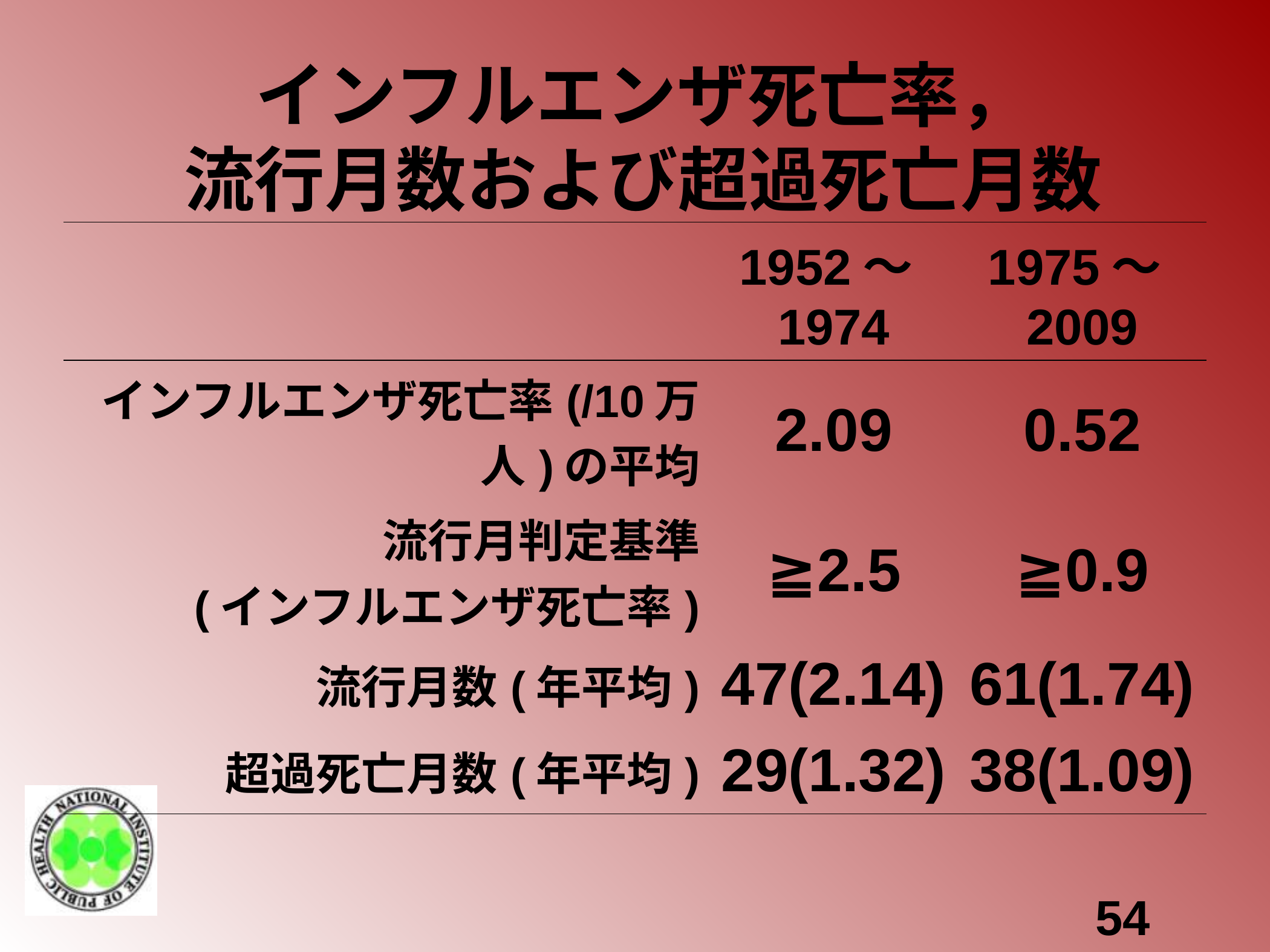

# インフルエンザ死亡率， 流行月数および超過死亡月数
|  | 1952～1974 | 1975～2009 |
| --- | --- | --- |
| インフルエンザ死亡率(/10万人)の平均 | 2.09 | 0.52 |
| 流行月判定基準 (インフルエンザ死亡率) | ≧2.5 | ≧0.9 |
| 流行月数(年平均) | 47(2.14) | 61(1.74) |
| 超過死亡月数(年平均) | 29(1.32) | 38(1.09) |